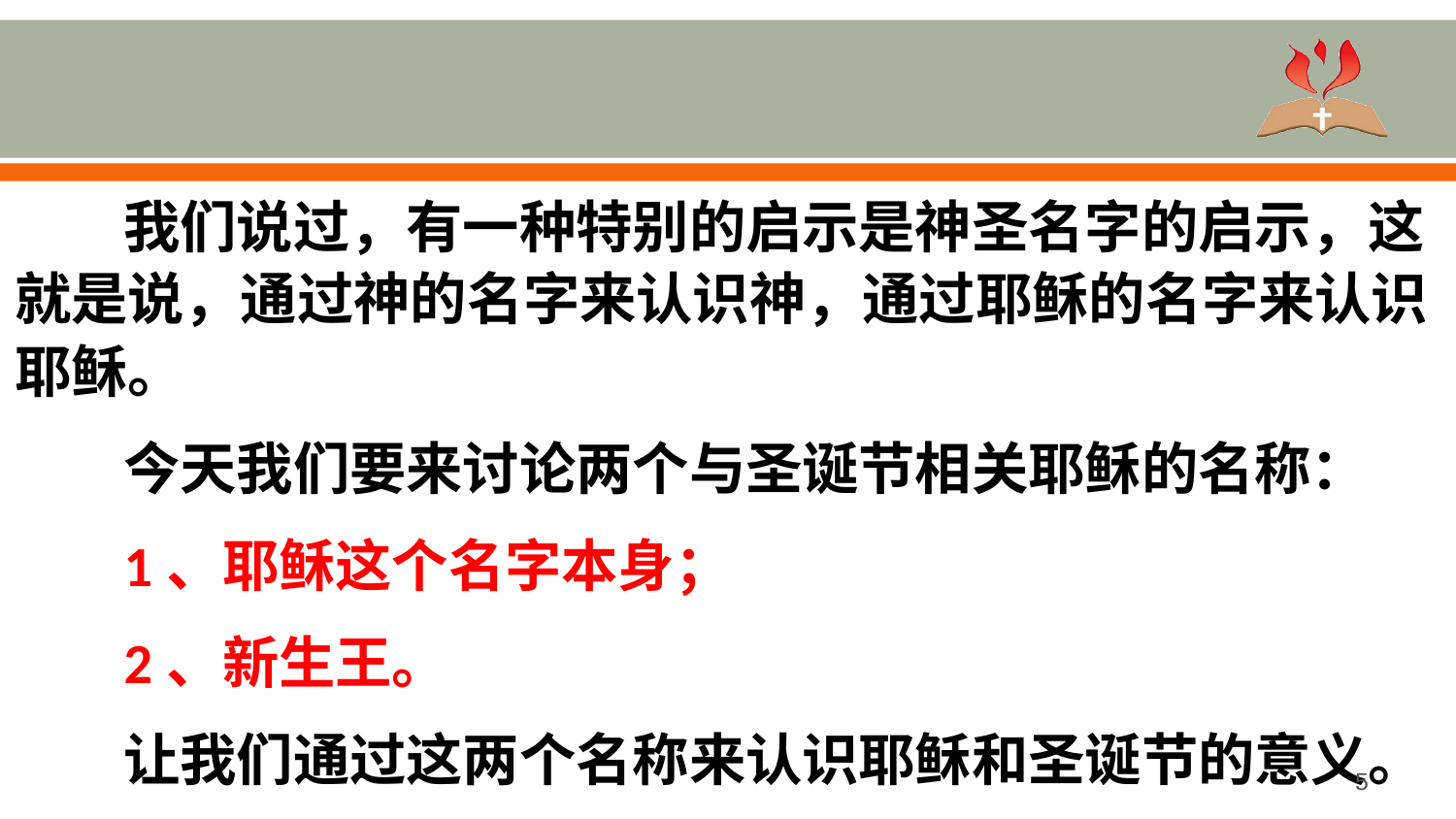

我们说过，有一种特别的启示是神圣名字的启示，这就是说，通过神的名字来认识神，通过耶稣的名字来认识耶稣。
今天我们要来讨论两个与圣诞节相关耶稣的名称：
1、耶稣这个名字本身；
2、新生王。
让我们通过这两个名称来认识耶稣和圣诞节的意义。

5